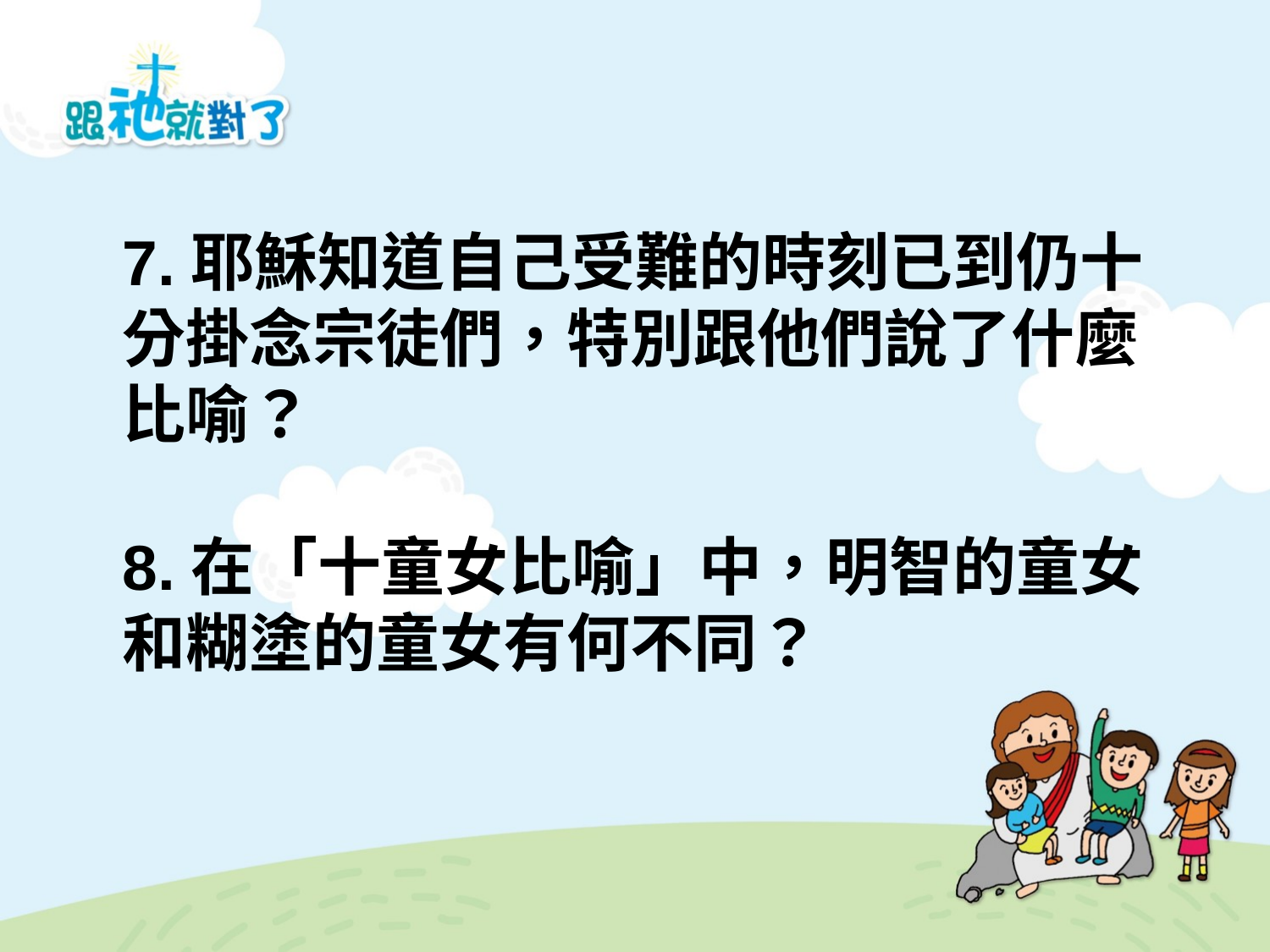

7.耶穌知道自己受難的時刻已到仍十分掛念宗徒們，特別跟他們說了什麼比喻？

8.在「十童女比喻」中，明智的童女和糊塗的童女有何不同？